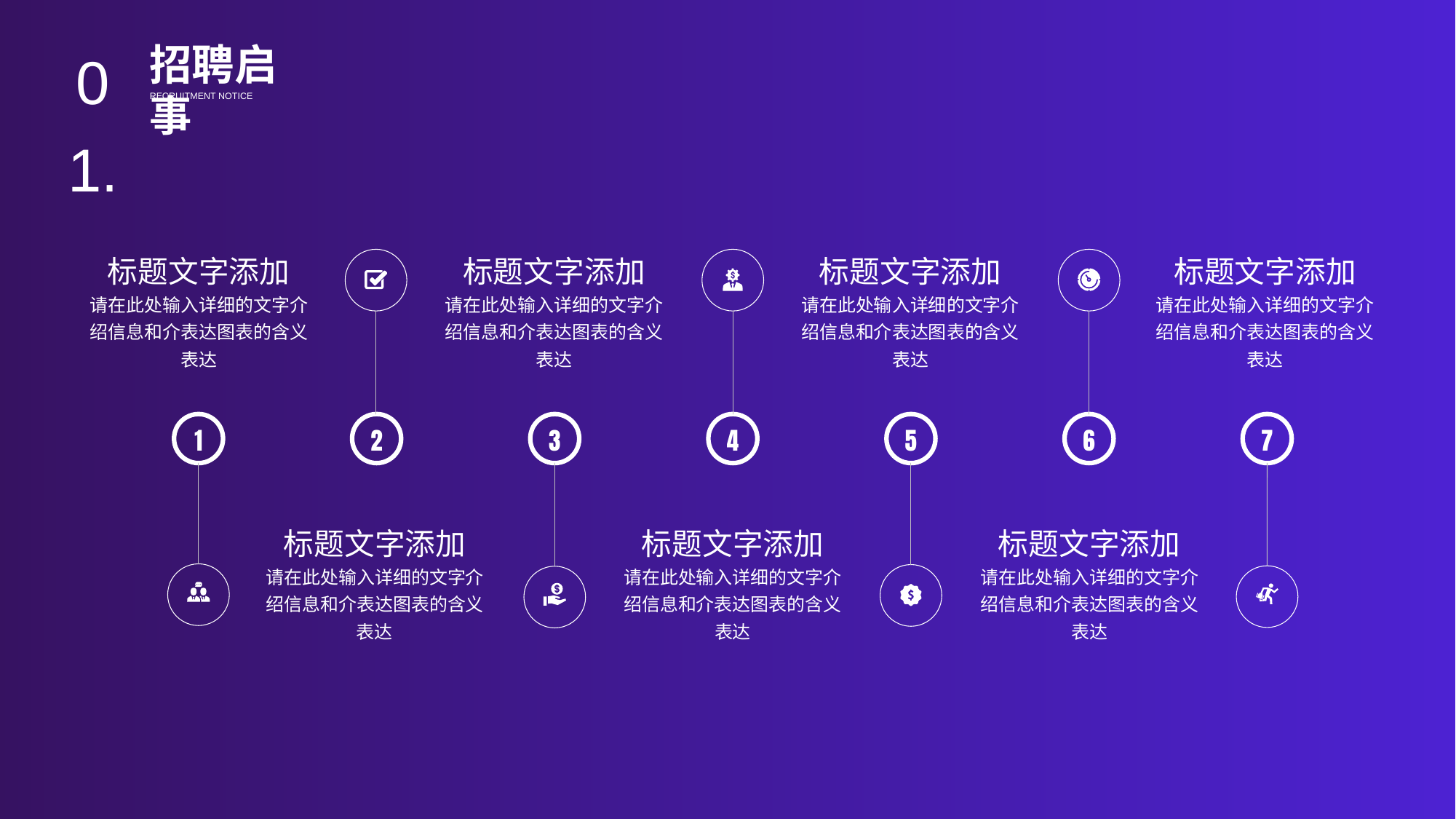

BY YUSHEN
01.
招聘启事
RECRUITMENT NOTICE
标题文字添加
请在此处输入详细的文字介绍信息和介表达图表的含义表达
3

标题文字添加
请在此处输入详细的文字介绍信息和介表达图表的含义表达
5

标题文字添加
请在此处输入详细的文字介绍信息和介表达图表的含义表达
7

标题文字添加
请在此处输入详细的文字介绍信息和介表达图表的含义表达
1

2
标题文字添加
请在此处输入详细的文字介绍信息和介表达图表的含义表达

4
标题文字添加
请在此处输入详细的文字介绍信息和介表达图表的含义表达

6
标题文字添加
请在此处输入详细的文字介绍信息和介表达图表的含义表达